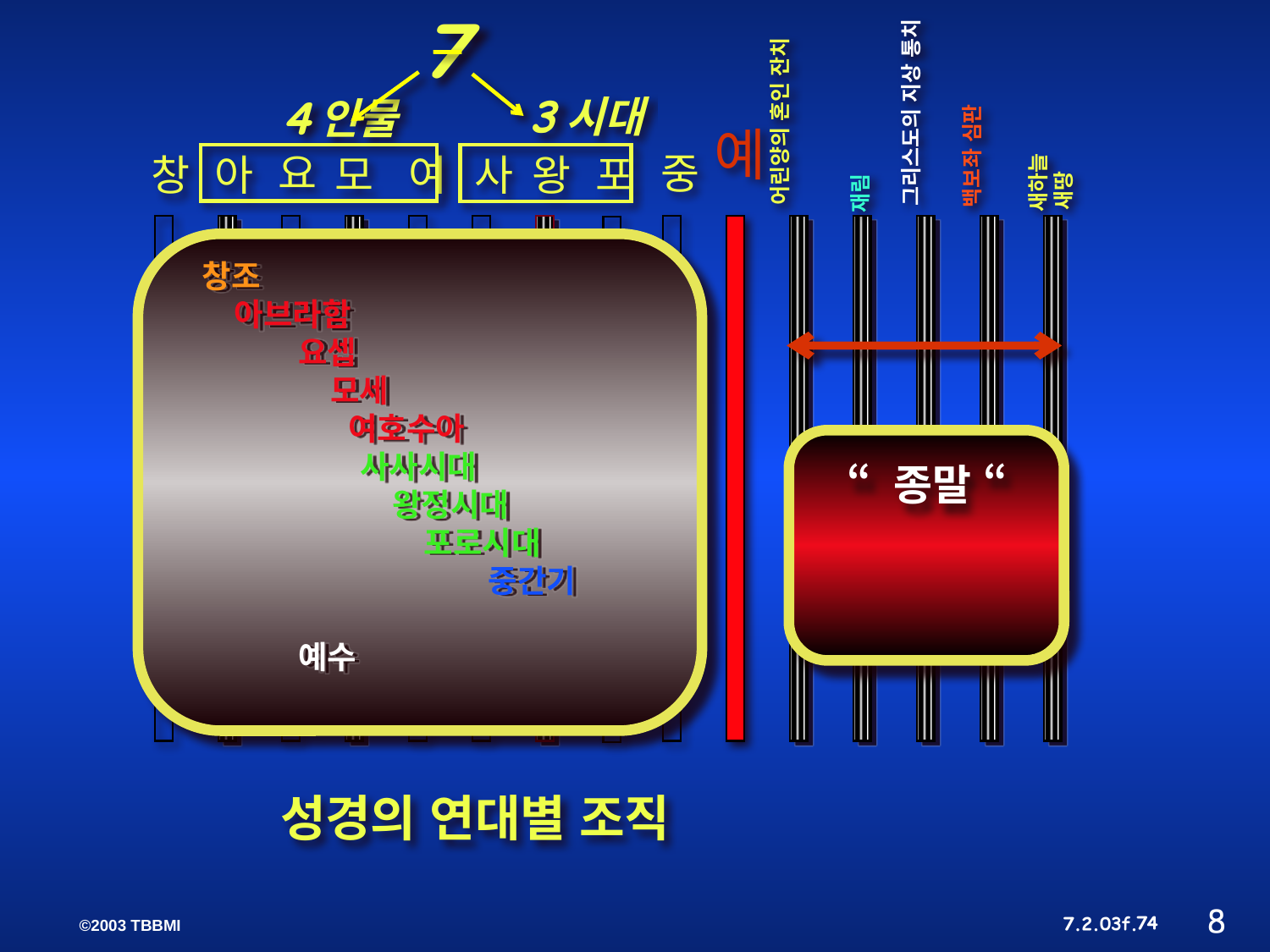

7

  3시대
4인물

요
중

창
아
모
여
사
왕
포

 그리스도의 지상 통치

 어린양의 혼인 잔치

백보좌 심판

예
  새하늘
  새땅
재림

창조                                      	아브라함                   			요셉                    				모세                    				  여호수아               					사사시대                   						왕정시대               							포로시대                								중간기                    									예수

“ 종말 “
                 성경의 연대별 조직
8
74
7.2.03f.
©2003 TBBMI